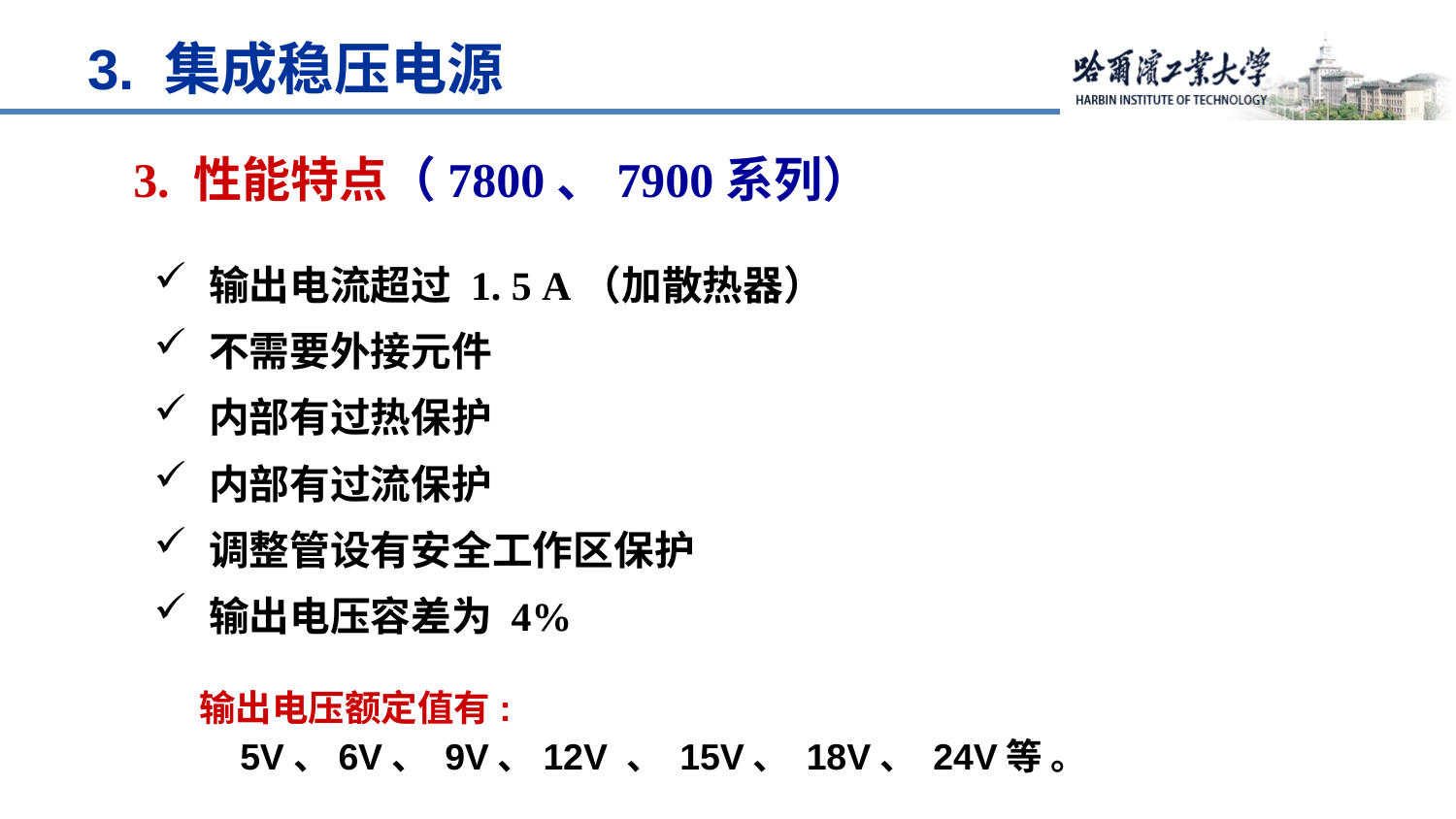

3. 集成稳压电源
3. 性能特点（7800、7900系列）
输出电流超过 1. 5 A（加散热器）
不需要外接元件
内部有过热保护
内部有过流保护
调整管设有安全工作区保护
输出电压容差为 4%
输出电压额定值有:
    5V、6V、 9V、12V 、 15V、 18V、 24V等 。